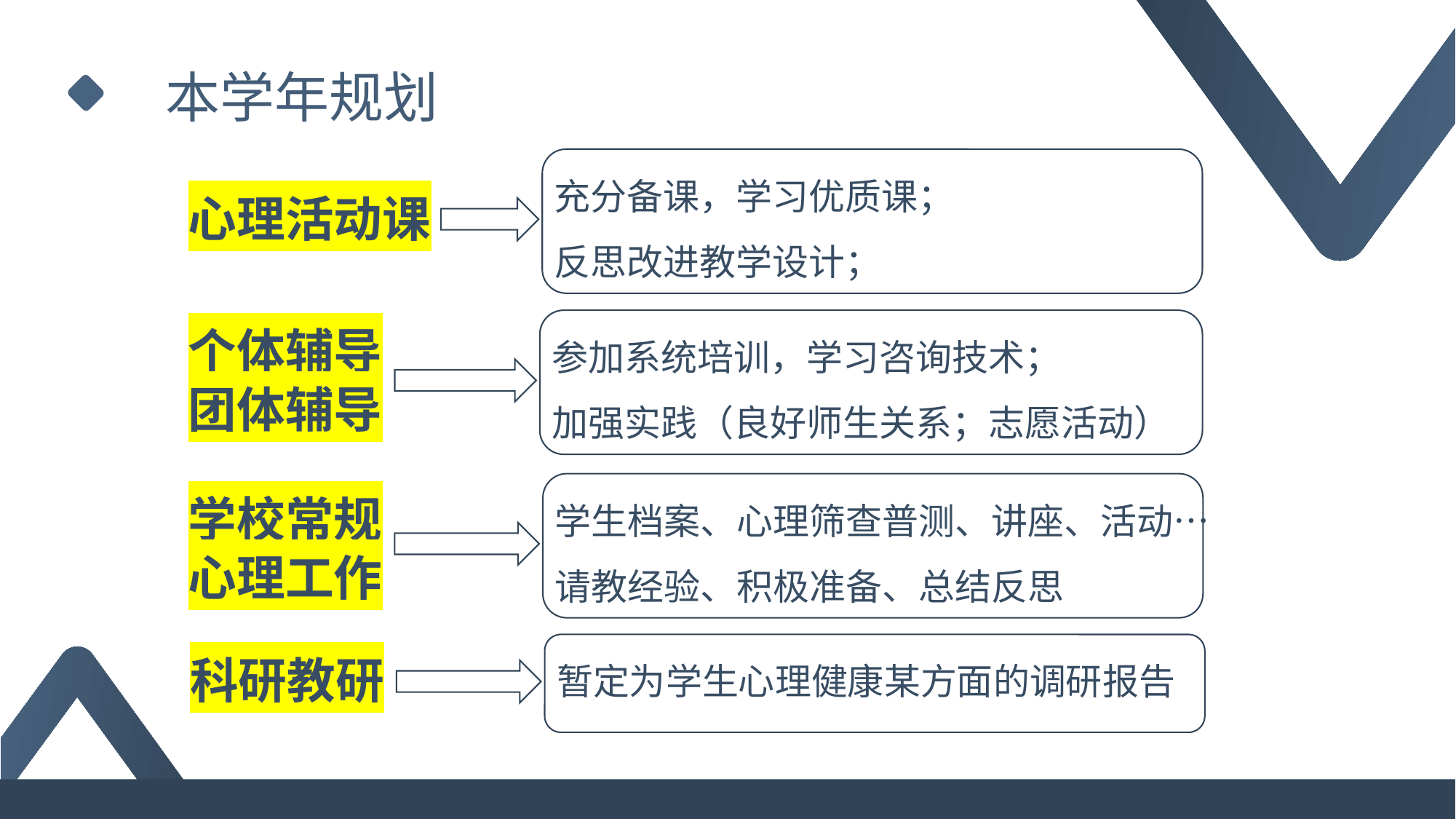

本学年规划

充分备课，学习优质课；
反思改进教学设计；

心理活动课

参加系统培训，学习咨询技术；
加强实践（良好师生关系；志愿活动）

个体辅导
团体辅导

学生档案、心理筛查普测、讲座、活动…
请教经验、积极准备、总结反思

学校常规
心理工作

暂定为学生心理健康某方面的调研报告

科研教研